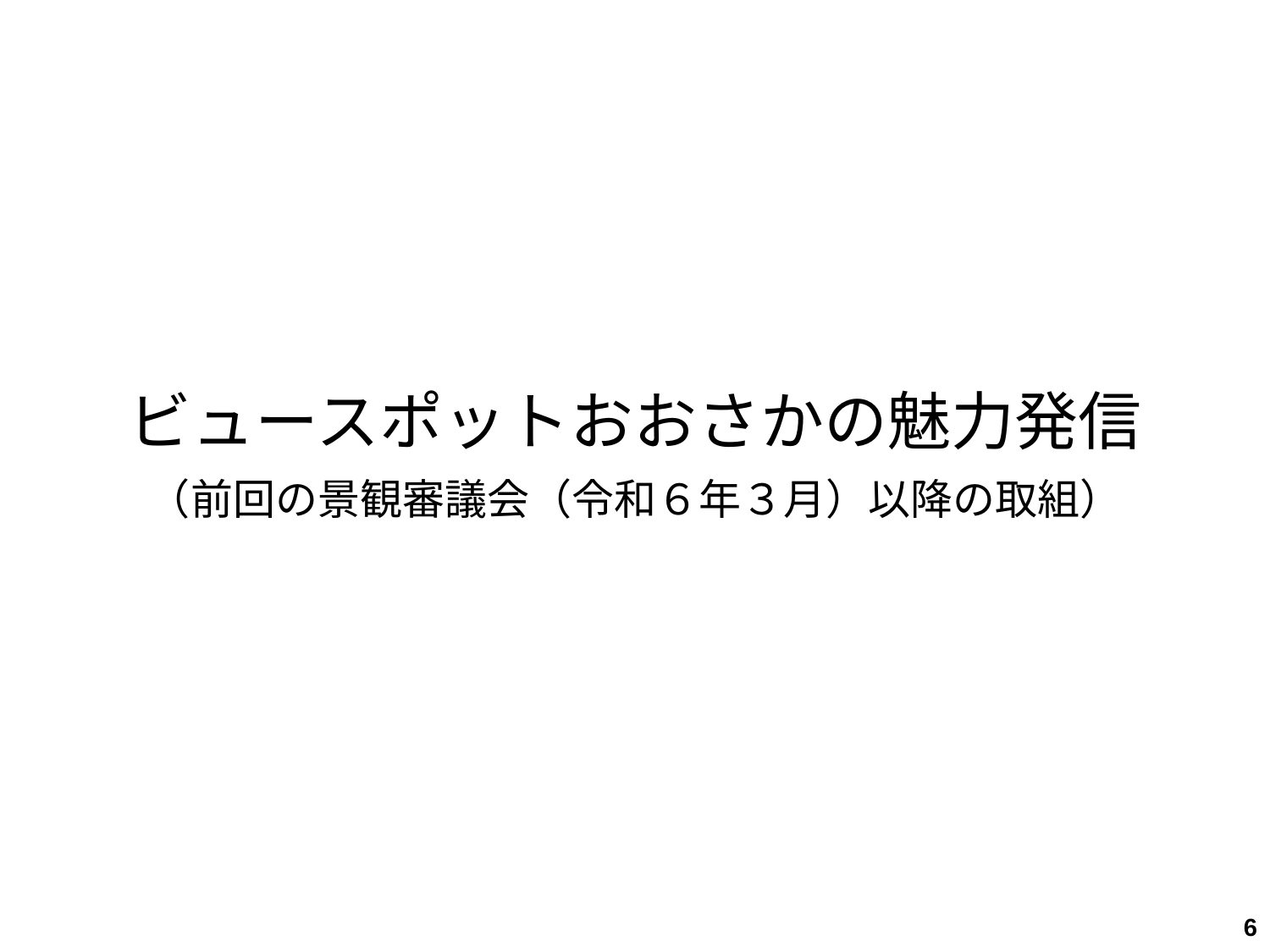

ビュースポットおおさかの魅力発信
（前回の景観審議会（令和６年３月）以降の取組）
6